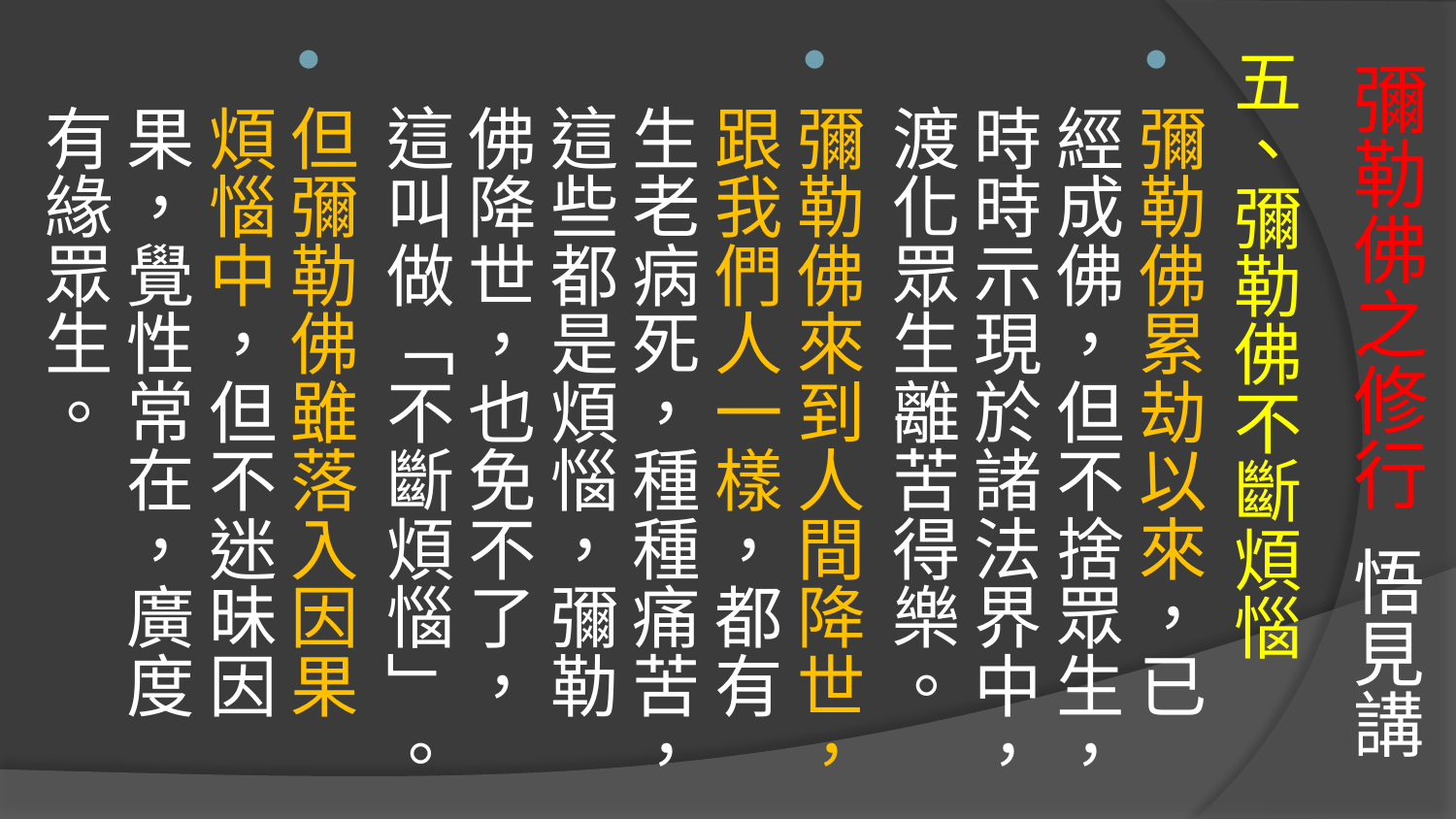

五、彌勒佛不斷煩惱
彌勒佛累劫以來，已經成佛，但不捨眾生，時時示現於諸法界中，渡化眾生離苦得樂。
彌勒佛來到人間降世，跟我們人一樣，都有生老病死，種種痛苦，這些都是煩惱，彌勒佛降世，也免不了，這叫做「不斷煩惱」。
但彌勒佛雖落入因果煩惱中，但不迷昧因果，覺性常在，廣度有緣眾生。
# 彌勒佛之修行  悟見講